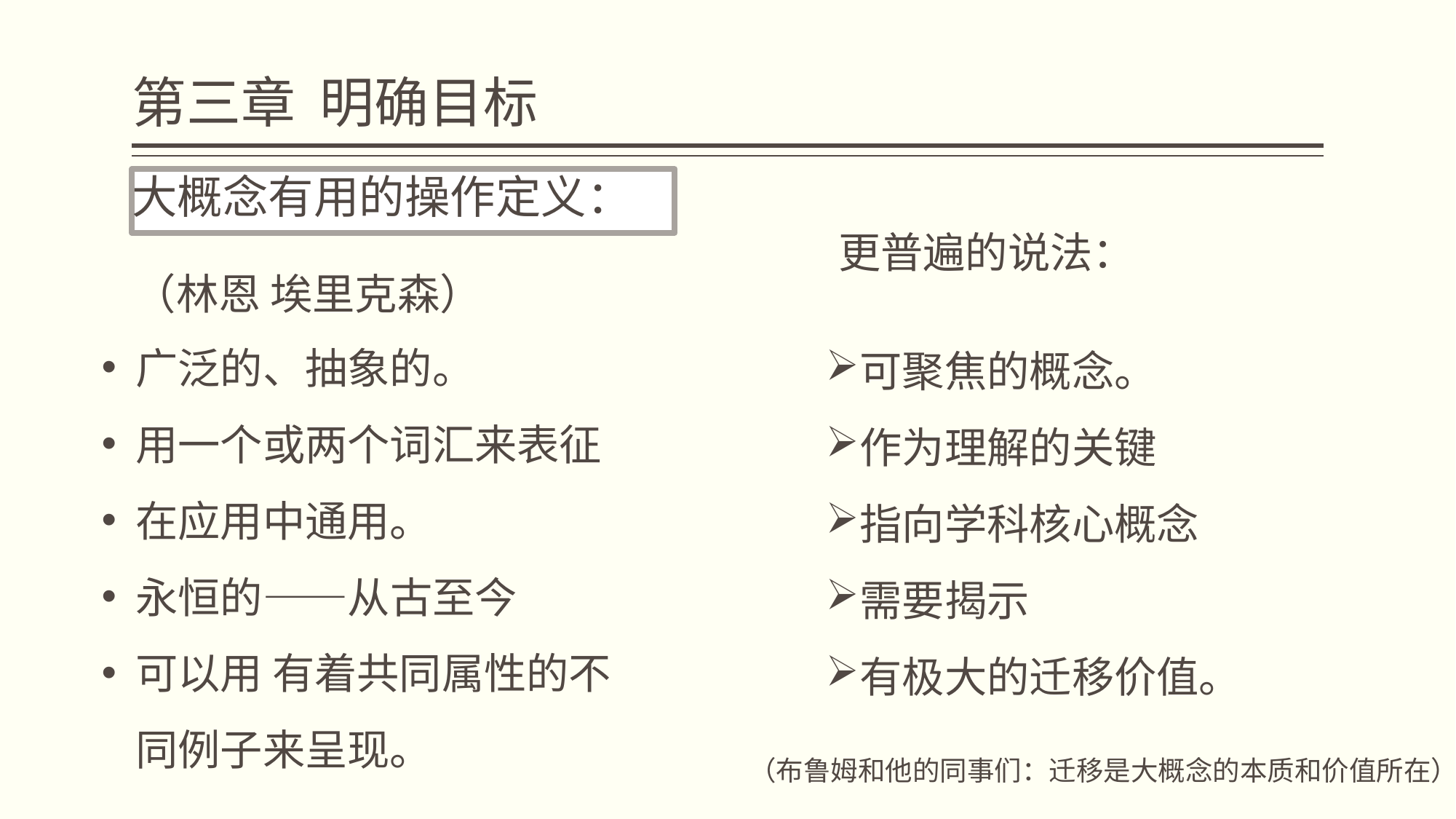

# 第三章  明确目标
大概念有用的操作定义：
更普遍的说法：
（林恩 埃里克森）
广泛的、抽象的。
用一个或两个词汇来表征
在应用中通用。
永恒的——从古至今
可以用 有着共同属性的不同例子来呈现。
可聚焦的概念。
作为理解的关键
指向学科核心概念
需要揭示
有极大的迁移价值。
（布鲁姆和他的同事们：迁移是大概念的本质和价值所在）